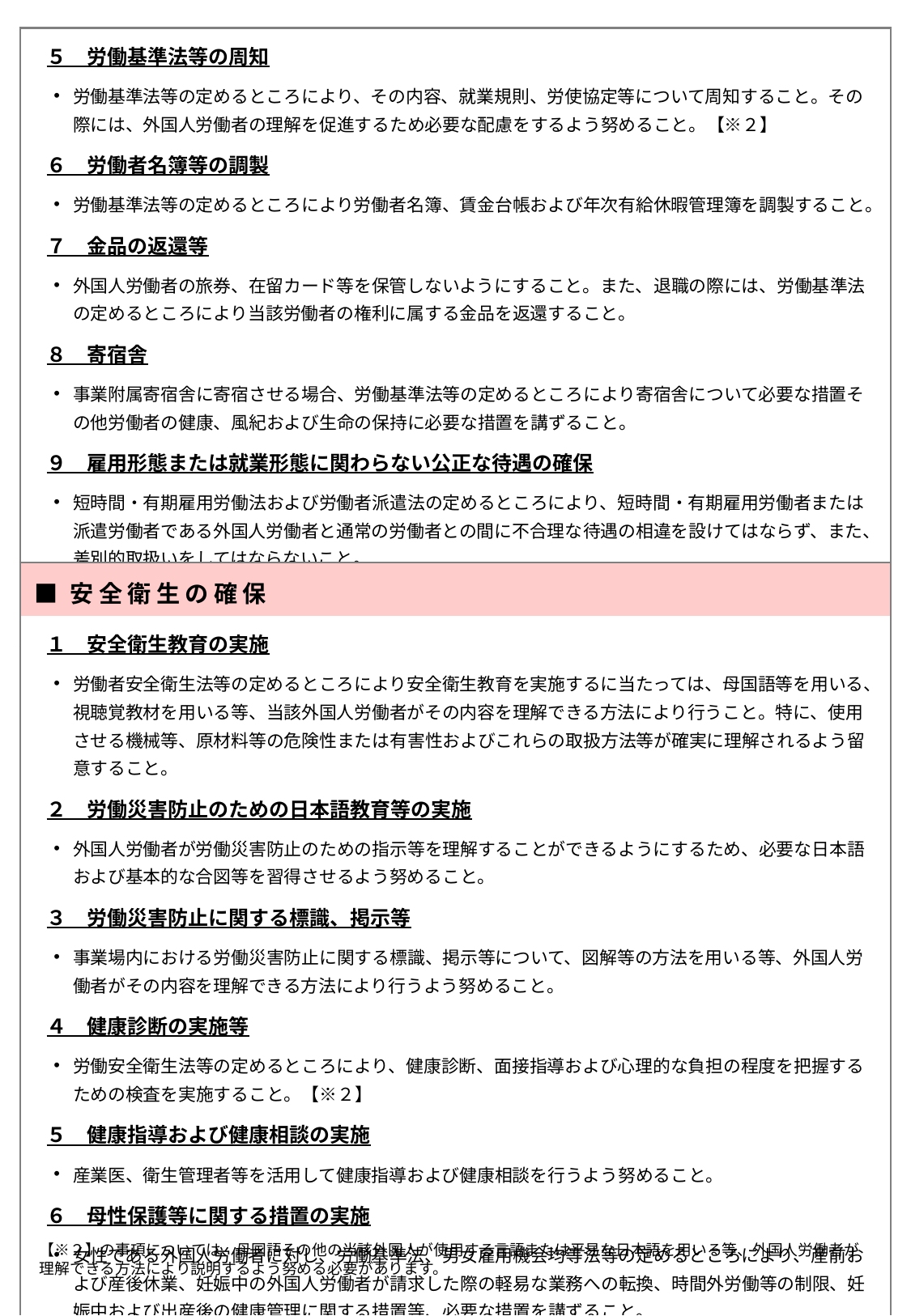

| ５　労働基準法等の周知 労働基準法等の定めるところにより、その内容、就業規則、労使協定等について周知すること。その際には、外国人労働者の理解を促進するため必要な配慮をするよう努めること。【※２】 ６　労働者名簿等の調製 労働基準法等の定めるところにより労働者名簿、賃金台帳および年次有給休暇管理簿を調製すること。 ７　金品の返還等 外国人労働者の旅券、在留カード等を保管しないようにすること。また、退職の際には、労働基準法の定めるところにより当該労働者の権利に属する金品を返還すること。 ８　寄宿舎 事業附属寄宿舎に寄宿させる場合、労働基準法等の定めるところにより寄宿舎について必要な措置その他労働者の健康、風紀および生命の保持に必要な措置を講ずること。 ９　雇用形態または就業形態に関わらない公正な待遇の確保 短時間・有期雇用労働法および労働者派遣法の定めるところにより、短時間・有期雇用労働者または派遣労働者である外国人労働者と通常の労働者との間に不合理な待遇の相違を設けてはならず、また、差別的取扱いをしてはならないこと。 短時間・有期雇用労働者または派遣労働者である外国人労働者から求めがあった場合、通常の労働者との待遇の相違の内容および理由等について説明すること。【※２】 |
| --- |
| ■安全衛生の確保 |
| --- |
| １　安全衛生教育の実施 労働者安全衛生法等の定めるところにより安全衛生教育を実施するに当たっては、母国語等を用いる、視聴覚教材を用いる等、当該外国人労働者がその内容を理解できる方法により行うこと。特に、使用させる機械等、原材料等の危険性または有害性およびこれらの取扱方法等が確実に理解されるよう留意すること。 ２　労働災害防止のための日本語教育等の実施 外国人労働者が労働災害防止のための指示等を理解することができるようにするため、必要な日本語および基本的な合図等を習得させるよう努めること。 ３　労働災害防止に関する標識、掲示等 事業場内における労働災害防止に関する標識、掲示等について、図解等の方法を用いる等、外国人労働者がその内容を理解できる方法により行うよう努めること。 ４　健康診断の実施等 労働安全衛生法等の定めるところにより、健康診断、面接指導および心理的な負担の程度を把握するための検査を実施すること。【※２】 ５　健康指導および健康相談の実施 産業医、衛生管理者等を活用して健康指導および健康相談を行うよう努めること。 ６　母性保護等に関する措置の実施 女性である外国人労働者に対し、労働基準法、男女雇用機会均等法等の定めるところにより、産前および産後休業、妊娠中の外国人労働者が請求した際の軽易な業務への転換、時間外労働等の制限、妊娠中および出産後の健康管理に関する措置等、必要な措置を講ずること。 |
【※２】の事項については、母国語その他の当該外国人が使用する言語または平易な日本語を用いる等、外国人労働者が理解できる方法により説明するよう努める必要があります。
12